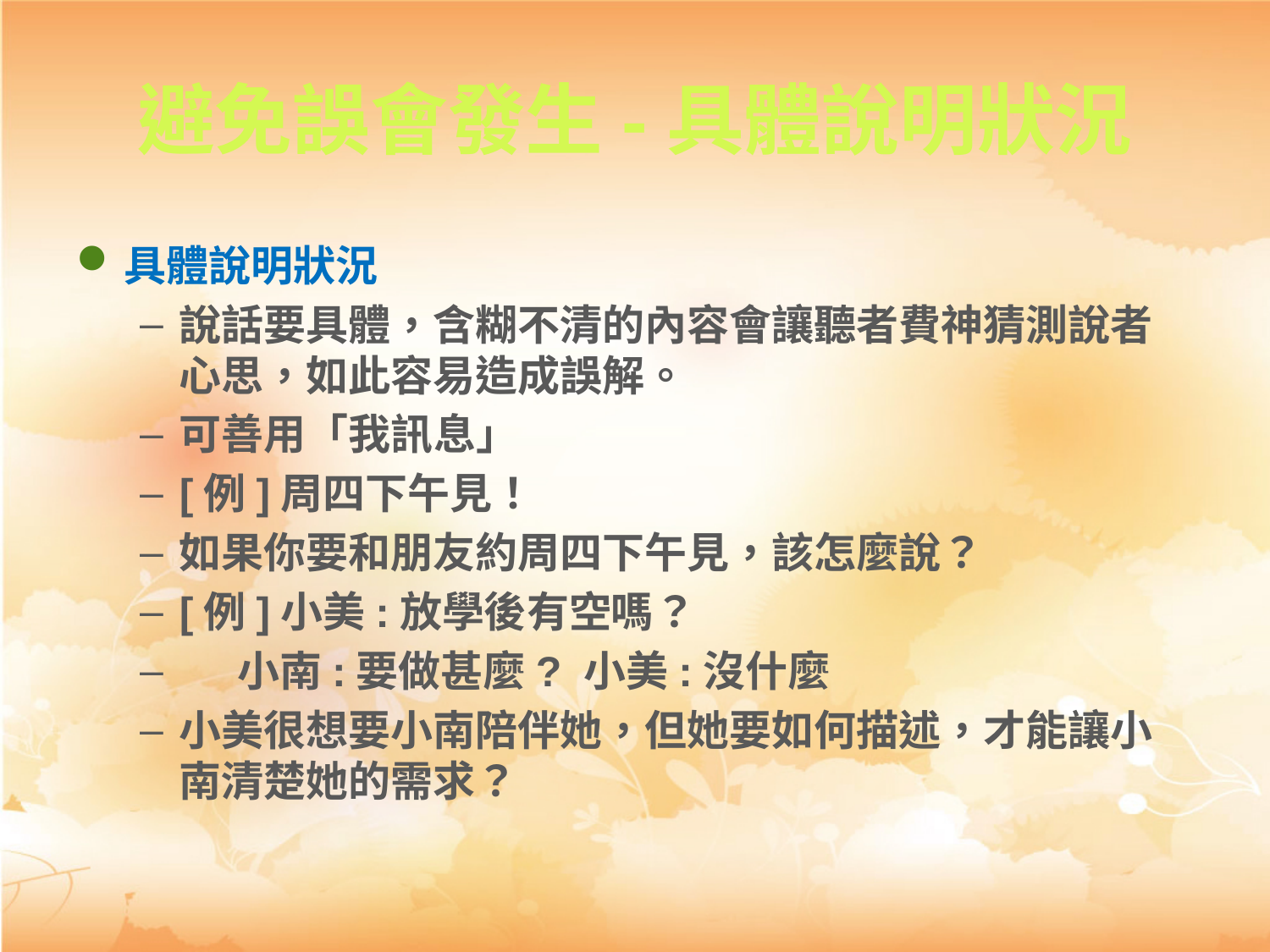

# 避免誤會發生-具體說明狀況
具體說明狀況
說話要具體，含糊不清的內容會讓聽者費神猜測說者心思，如此容易造成誤解。
可善用「我訊息」
[例]周四下午見！
如果你要和朋友約周四下午見，該怎麼說？
[例]小美:放學後有空嗎？
     小南:要做甚麼? 小美:沒什麼
小美很想要小南陪伴她，但她要如何描述，才能讓小南清楚她的需求？